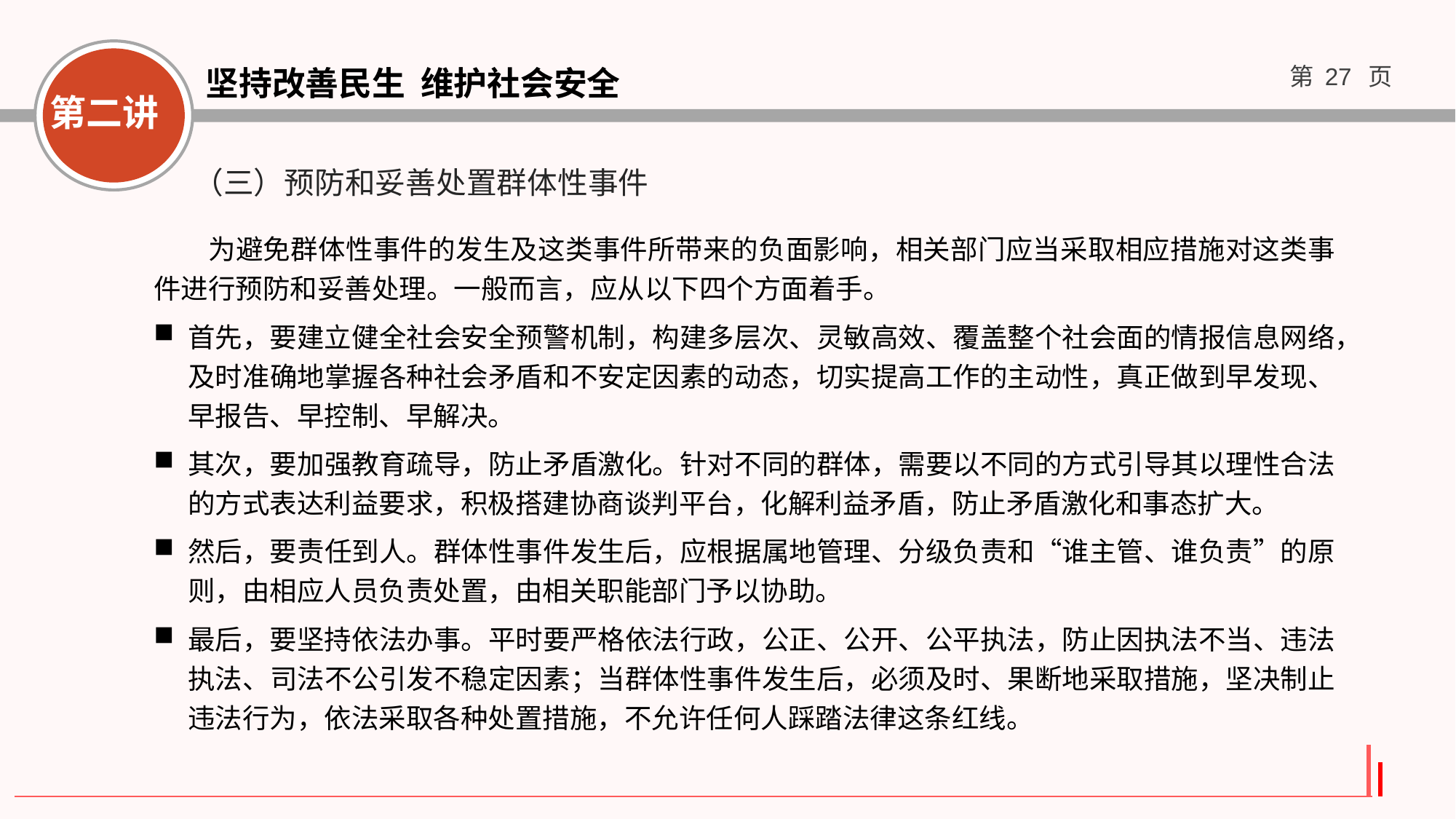

（三）预防和妥善处置群体性事件
为避免群体性事件的发生及这类事件所带来的负面影响，相关部门应当采取相应措施对这类事件进行预防和妥善处理。一般而言，应从以下四个方面着手。
首先，要建立健全社会安全预警机制，构建多层次、灵敏高效、覆盖整个社会面的情报信息网络，及时准确地掌握各种社会矛盾和不安定因素的动态，切实提高工作的主动性，真正做到早发现、早报告、早控制、早解决。
其次，要加强教育疏导，防止矛盾激化。针对不同的群体，需要以不同的方式引导其以理性合法的方式表达利益要求，积极搭建协商谈判平台，化解利益矛盾，防止矛盾激化和事态扩大。
然后，要责任到人。群体性事件发生后，应根据属地管理、分级负责和“谁主管、谁负责”的原则，由相应人员负责处置，由相关职能部门予以协助。
最后，要坚持依法办事。平时要严格依法行政，公正、公开、公平执法，防止因执法不当、违法执法、司法不公引发不稳定因素；当群体性事件发生后，必须及时、果断地采取措施，坚决制止违法行为，依法采取各种处置措施，不允许任何人踩踏法律这条红线。